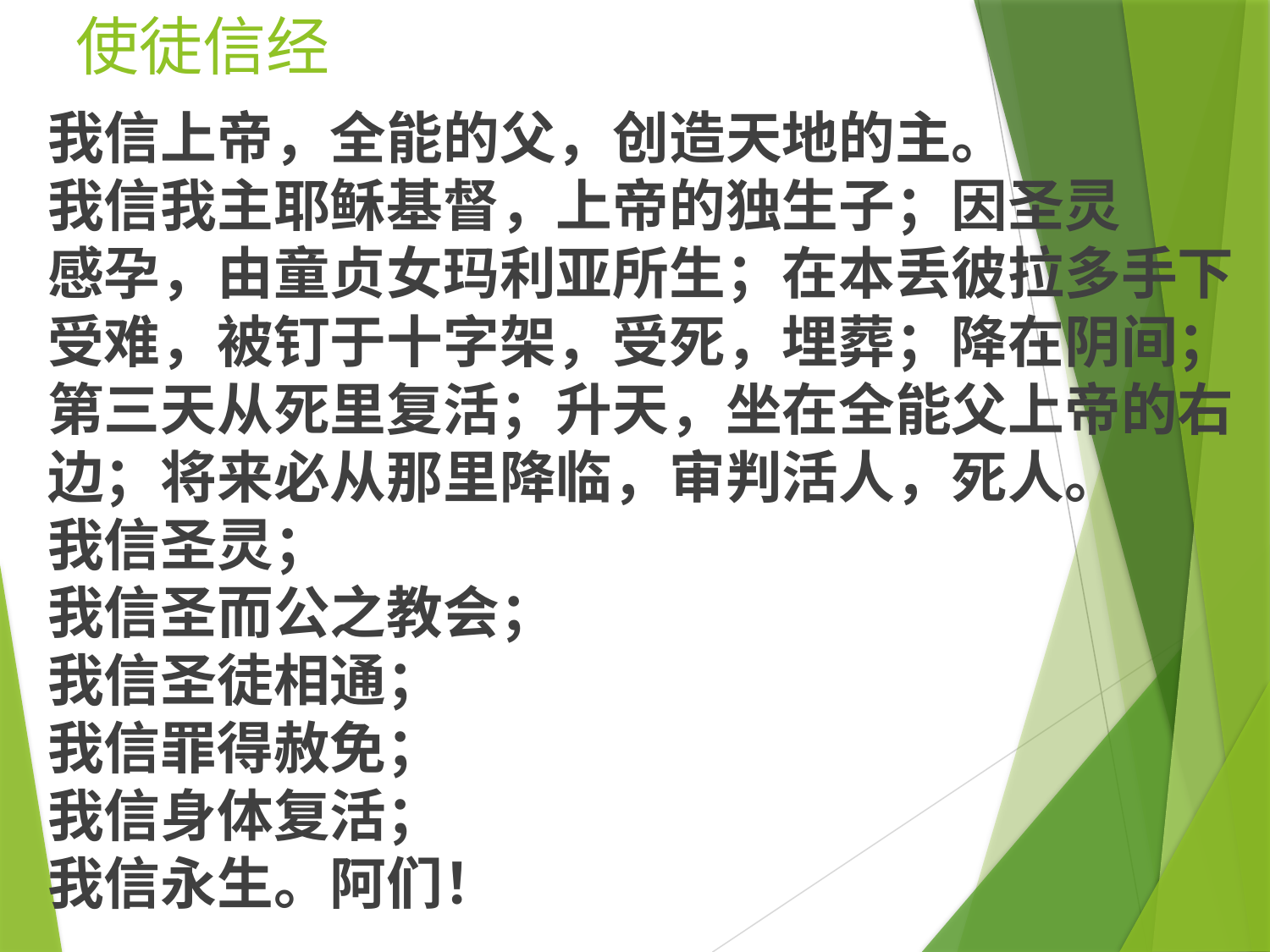

# 使徒信经
我信上帝，全能的父，创造天地的主。
我信我主耶稣基督，上帝的独生子；因圣灵
感孕，由童贞女玛利亚所生；在本丢彼拉多手下受难，被钉于十字架，受死，埋葬；降在阴间；第三天从死里复活；升天，坐在全能父上帝的右边；将来必从那里降临，审判活人，死人。
我信圣灵；
我信圣而公之教会；
我信圣徒相通；
我信罪得赦免；
我信身体复活；
我信永生。阿们！